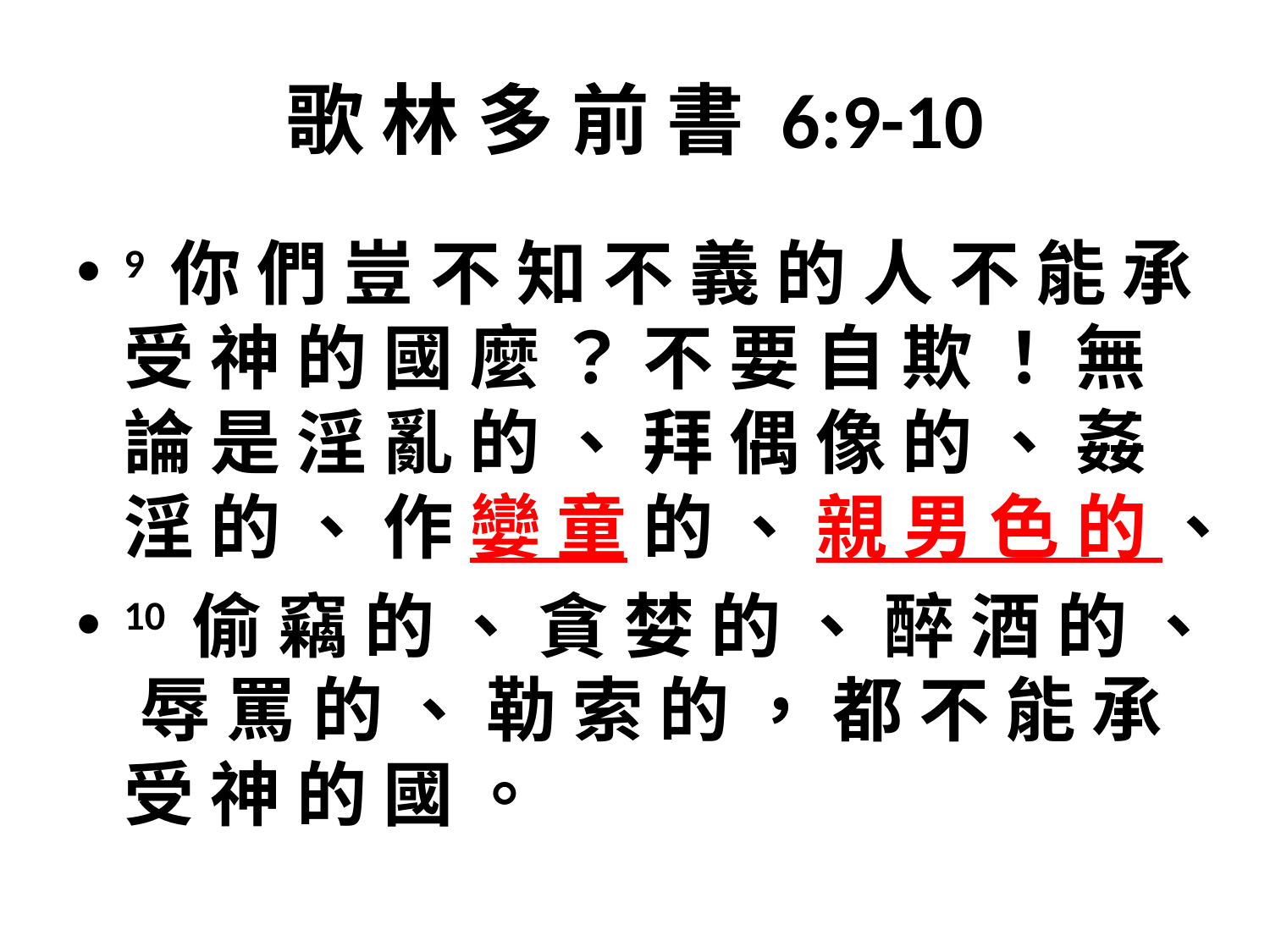

# 歌 林 多 前 書 6:9-10
9 你 們 豈 不 知 不 義 的 人 不 能 承 受 神 的 國 麼 ？ 不 要 自 欺 ！ 無 論 是 淫 亂 的 、 拜 偶 像 的 、 姦 淫 的 、 作 孌 童 的 、 親 男 色 的 、
10 偷 竊 的 、 貪 婪 的 、 醉 酒 的 、 辱 罵 的 、 勒 索 的 ， 都 不 能 承 受 神 的 國 。